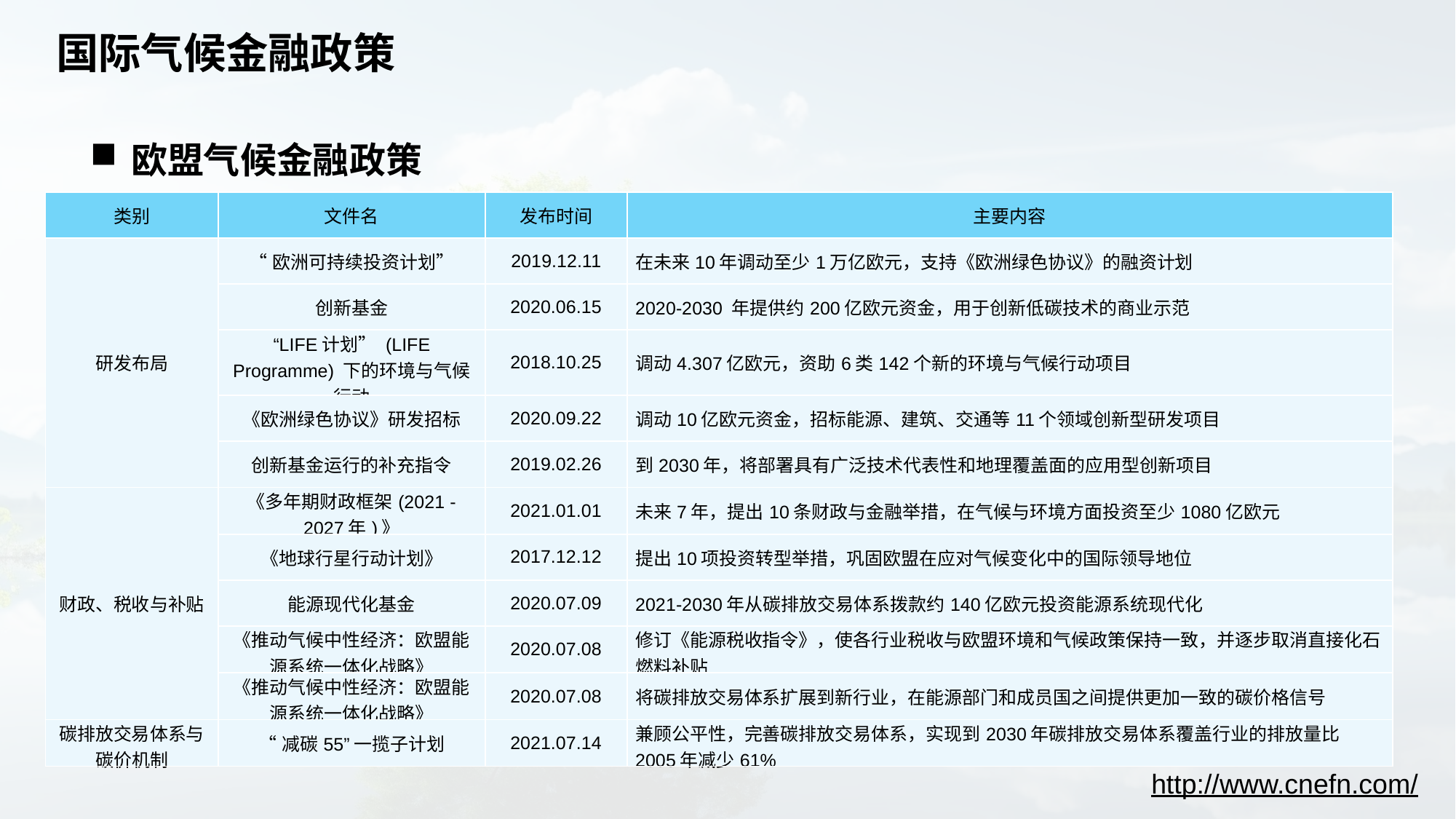

# 国际气候金融政策
欧盟气候金融政策
| 类别 | 文件名 | 发布时间 | 主要内容 |
| --- | --- | --- | --- |
| 研发布局 | “欧洲可持续投资计划” | 2019.12.11 | 在未来10年调动至少1万亿欧元，支持《欧洲绿色协议》的融资计划 |
|  | 创新基金 | 2020.06.15 | 2020-2030 年提供约200亿欧元资金，用于创新低碳技术的商业示范 |
|  | “LIFE计划” (LIFE Programme) 下的环境与气候行动 | 2018.10.25 | 调动4.307亿欧元，资助6类142个新的环境与气候行动项目 |
|  | 《欧洲绿色协议》研发招标 | 2020.09.22 | 调动10亿欧元资金，招标能源、建筑、交通等11个领域创新型研发项目 |
|  | 创新基金运行的补充指令 | 2019.02.26 | 到2030年，将部署具有广泛技术代表性和地理覆盖面的应用型创新项目 |
| 财政、税收与补贴 | 《多年期财政框架(2021 - 2027年)》 | 2021.01.01 | 未来7年，提出10条财政与金融举措，在气候与环境方面投资至少1080亿欧元 |
|  | 《地球行星行动计划》 | 2017.12.12 | 提出10项投资转型举措，巩固欧盟在应对气候变化中的国际领导地位 |
|  | 能源现代化基金 | 2020.07.09 | 2021-2030年从碳排放交易体系拨款约140亿欧元投资能源系统现代化 |
|  | 《推动气候中性经济：欧盟能源系统一体化战略》 | 2020.07.08 | 修订《能源税收指令》，使各行业税收与欧盟环境和气候政策保持一致，并逐步取消直接化石燃料补贴 |
|  | 《推动气候中性经济：欧盟能源系统一体化战略》 | 2020.07.08 | 将碳排放交易体系扩展到新行业，在能源部门和成员国之间提供更加一致的碳价格信号 |
| 碳排放交易体系与碳价机制 | “减碳55”一揽子计划 | 2021.07.14 | 兼顾公平性，完善碳排放交易体系，实现到2030年碳排放交易体系覆盖行业的排放量比2005年减少61% |